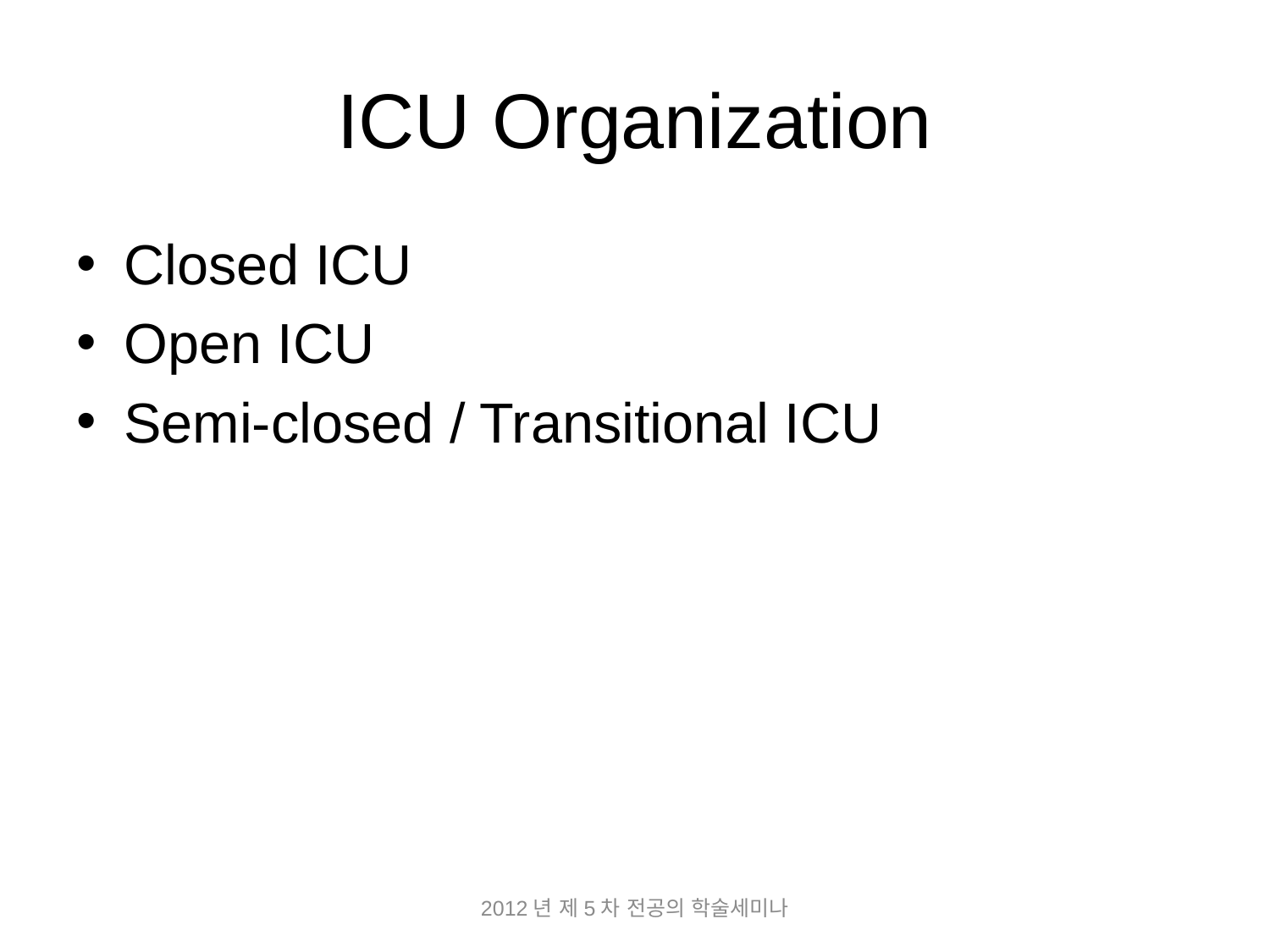

# ICU Organization
Closed ICU
Open ICU
Semi-closed / Transitional ICU
2012년 제5차 전공의 학술세미나